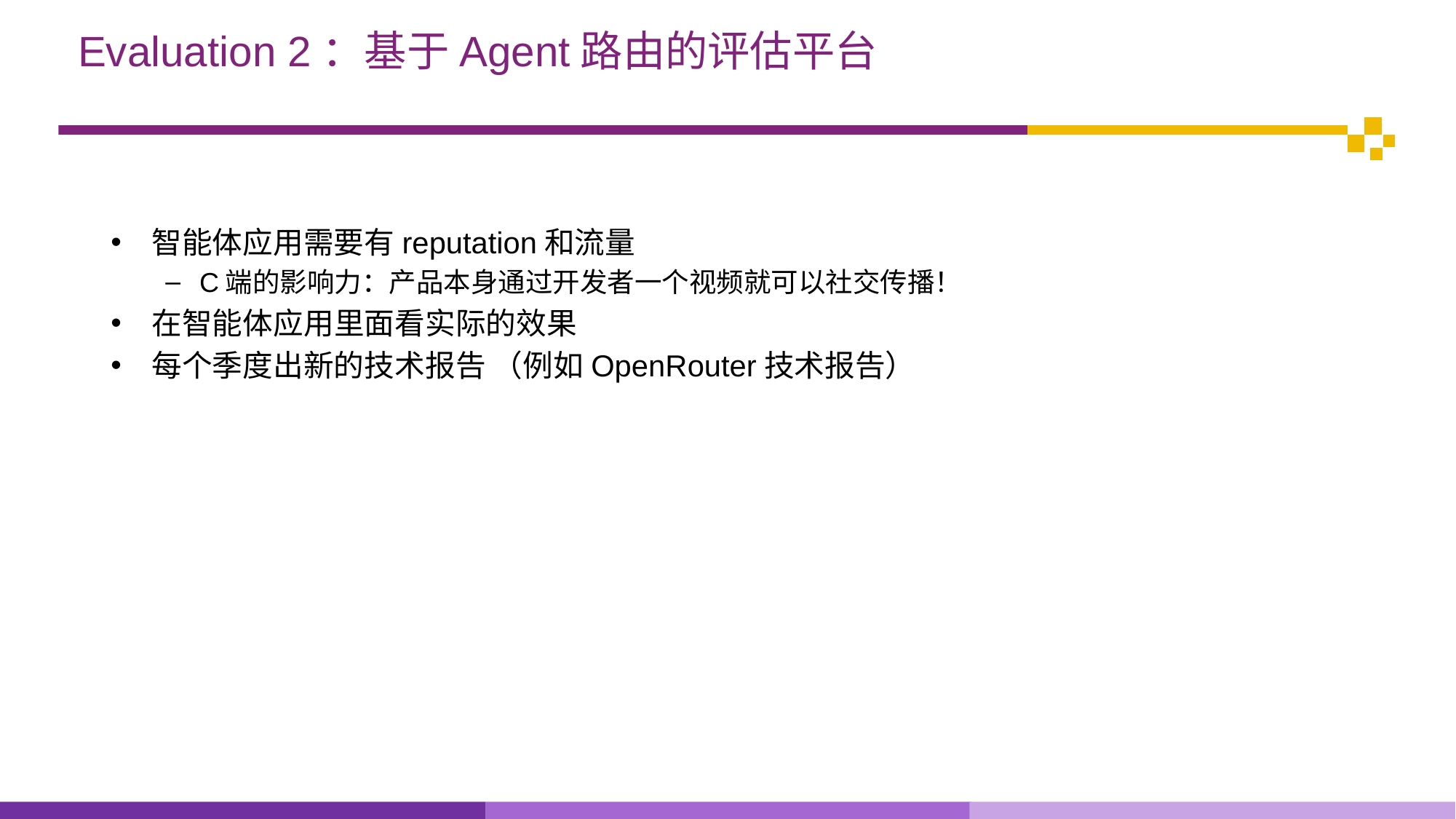

# Evaluation 2：基于Agent路由的评估平台
智能体应用需要有reputation和流量
C端的影响力：产品本身通过开发者一个视频就可以社交传播！
在智能体应用里面看实际的效果
每个季度出新的技术报告 （例如OpenRouter技术报告）